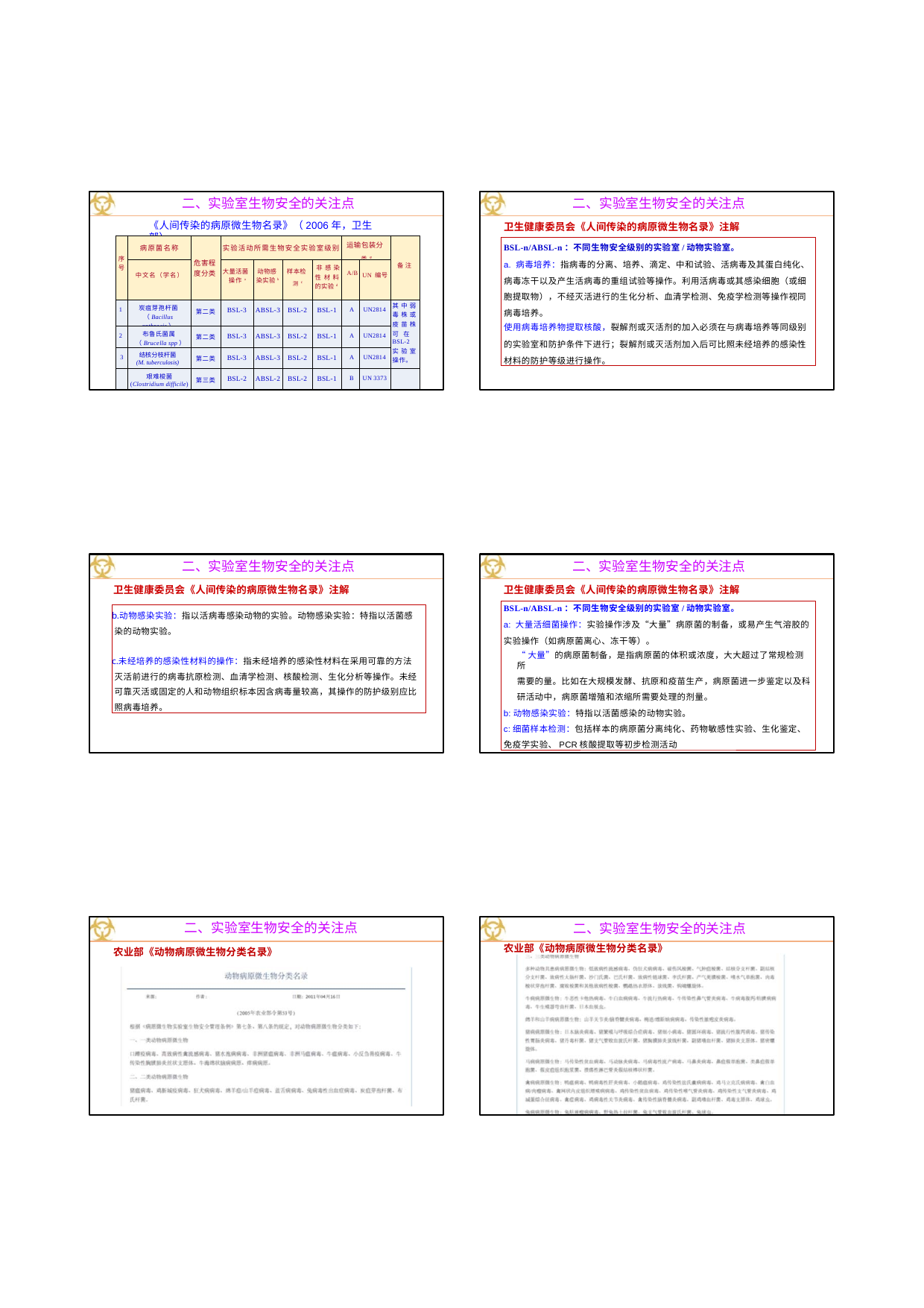

二、实验室生物安全的关注点
二、实验室生物安全的关注点

《人间传染的病原微生物名录》（2006年，卫生部）
卫生健康委员会《人间传染的病原微生物名录》注解
| 序 号 | 病原菌名称 | 危害程 度分类 | 实验活动所需生物安全实验室级别 |  |  |  | 运输包装分 类e |  | 备注 |
| --- | --- | --- | --- | --- | --- | --- | --- | --- | --- |
|  | 中文名（学名） |  | 大量活菌 操作a | 动物感 染实验b | 样本检 测c | 非感染 性材料 的实验d | A/B | UN 编号 |  |
| 1 | 炭疽芽孢杆菌 （Bacillus anthracis） | 第二类 | BSL-3 | ABSL-3 | BSL-2 | BSL-1 | A | UN2814 | 其中弱 毒株或 疫苗株 可 在 BSL-2 实验室 操作。 |
| 2 | 布鲁氏菌属 （Brucella spp） | 第二类 | BSL-3 | ABSL-3 | BSL-2 | BSL-1 | A | UN2814 |  |
| 3 | 结核分枝杆菌 (M. tuberculosis) | 第二类 | BSL-3 | ABSL-3 | BSL-2 | BSL-1 | A | UN2814 |  |
|  | 艰难梭菌 (Clostridium difficile) | 第三类 | BSL-2 | ABSL-2 | BSL-2 | BSL-1 | B | UN 3373 |  |
BSL-n/ABSL-n：不同生物安全级别的实验室/动物实验室。
a. 病毒培养：指病毒的分离、培养、滴定、中和试验、活病毒及其蛋白纯化、 病毒冻干以及产生活病毒的重组试验等操作。利用活病毒或其感染细胞（或细
胞提取物），不经灭活进行的生化分析、血清学检测、免疫学检测等操作视同 病毒培养。
使用病毒培养物提取核酸，裂解剂或灭活剂的加入必须在与病毒培养等同级别
的实验室和防护条件下进行；裂解剂或灭活剂加入后可比照未经培养的感染性 材料的防护等级进行操作。

二、实验室生物安全的关注点
二、实验室生物安全的关注点

卫生健康委员会《人间传染的病原微生物名录》注解
卫生健康委员会《人间传染的病原微生物名录》注解
BSL-n/ABSL-n：不同生物安全级别的实验室/动物实验室。
a: 大量活细菌操作：实验操作涉及“大量”病原菌的制备，或易产生气溶胶的 实验操作（如病原菌离心、冻干等）。
“大量”的病原菌制备，是指病原菌的体积或浓度，大大超过了常规检测所
需要的量。比如在大规模发酵、抗原和疫苗生产，病原菌进一步鉴定以及科 研活动中，病原菌增殖和浓缩所需要处理的剂量。
b:动物感染实验：特指以活菌感染的动物实验。
c:细菌样本检测：包括样本的病原菌分离纯化、药物敏感性实验、生化鉴定、 免疫学实验、PCR核酸提取等初步检测活动
动物感染实验：指以活病毒感染动物的实验。动物感染实验：特指以活菌感 染的动物实验。

未经培养的感染性材料的操作：指未经培养的感染性材料在采用可靠的方法 灭活前进行的病毒抗原检测、血清学检测、核酸检测、生化分析等操作。未经 可靠灭活或固定的人和动物组织标本因含病毒量较高，其操作的防护级别应比 照病毒培养。

二、实验室生物安全的关注点
二、实验室生物安全的关注点
农业部《动物病原微生物分类名录》

农业部《动物病原微生物分类名录》

4